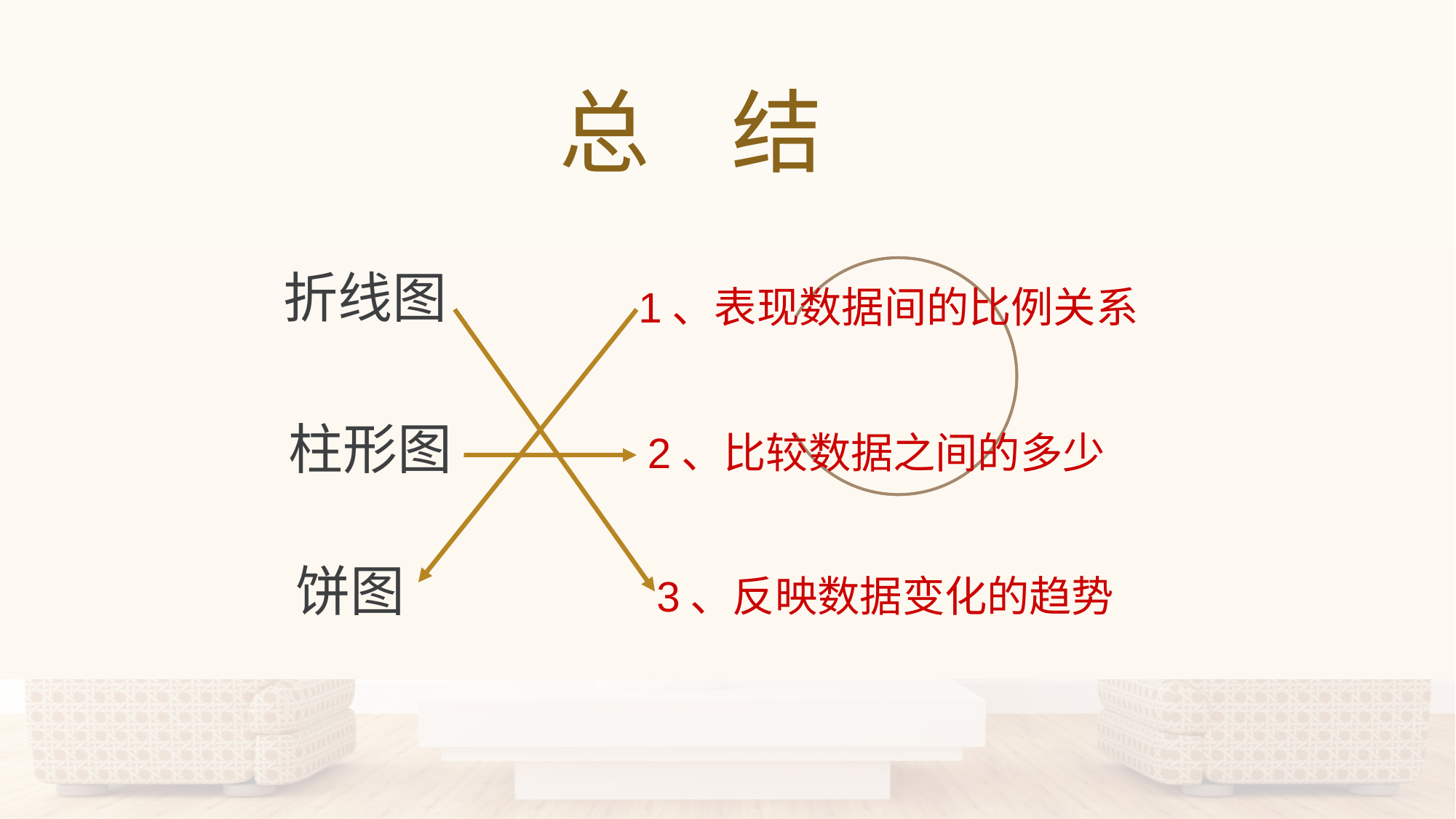

# 总    结
折线图
1、表现数据间的比例关系

柱形图
2、比较数据之间的多少

饼图
3、反映数据变化的趋势